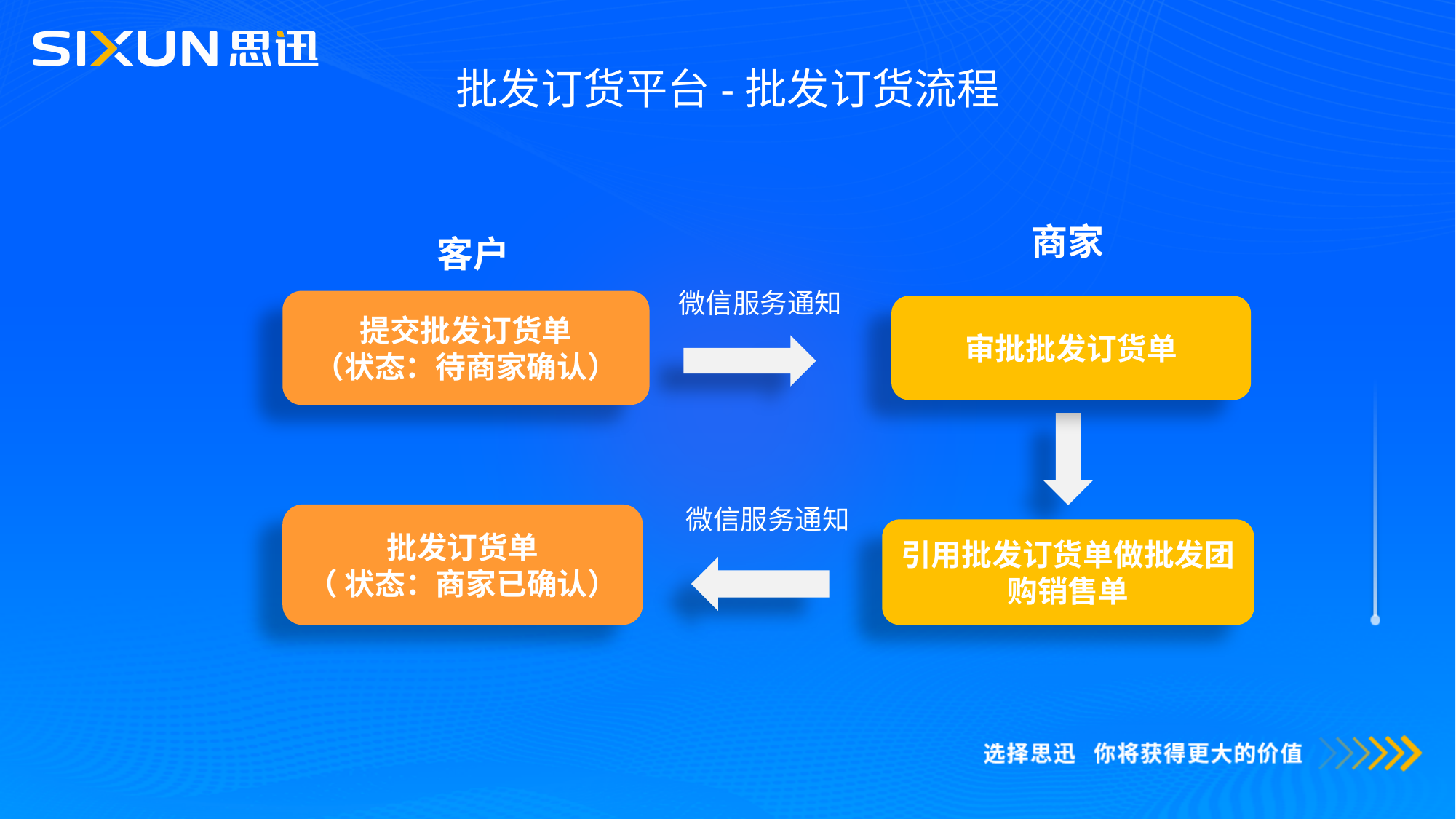

批发订货平台-批发订货流程
商家
客户
微信服务通知
提交批发订货单
（状态：待商家确认）
审批批发订货单

微信服务通知
批发订货单
（ 状态：商家已确认）

引用批发订货单做批发团购销售单